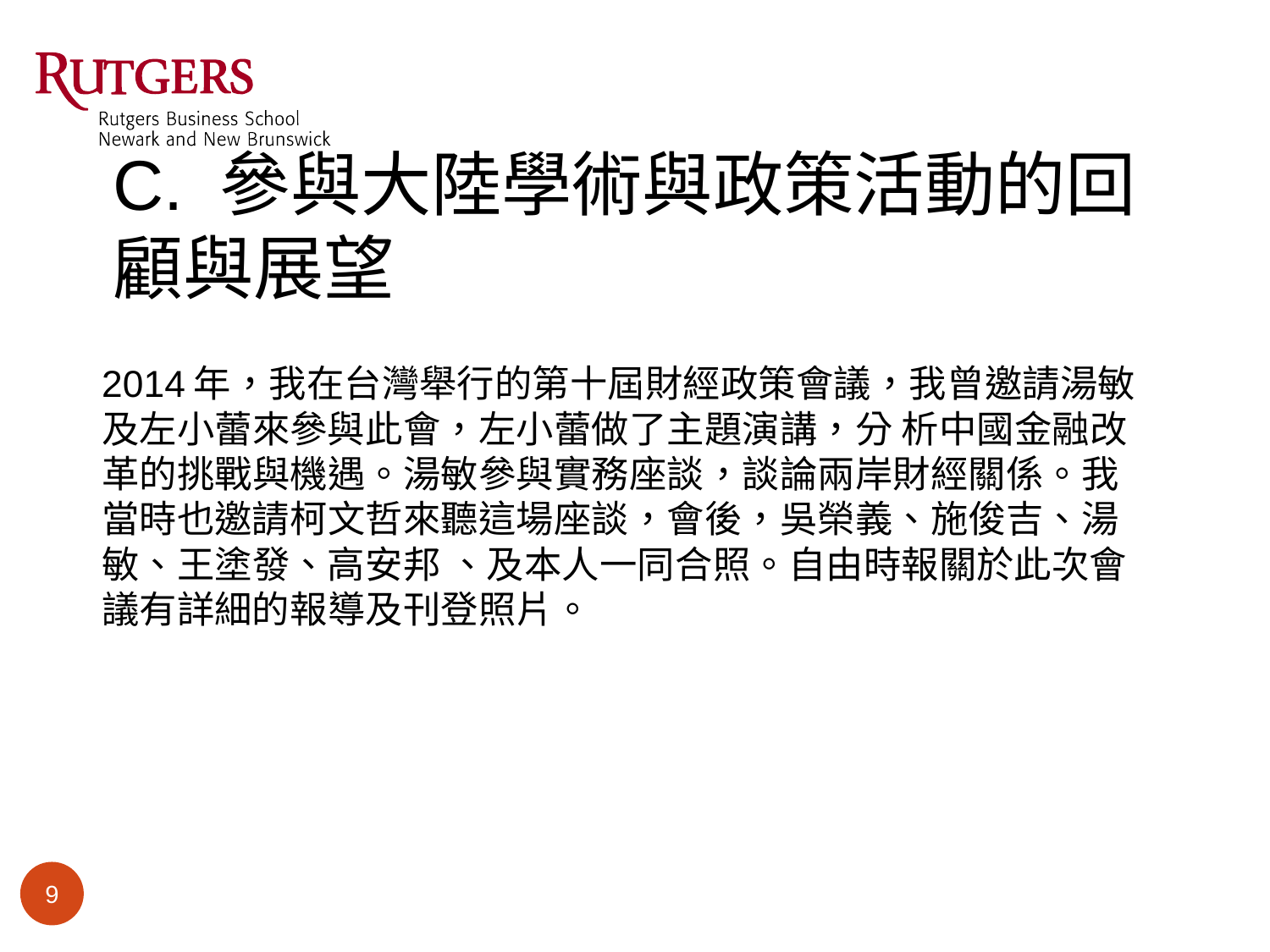

# C. 參與大陸學術與政策活動的回顧與展望
2014年，我在台灣舉行的第十屆財經政策會議，我曾邀請湯敏及左小蕾來參與此會，左小蕾做了主題演講，分 析中國金融改革的挑戰與機遇。湯敏參與實務座談，談論兩岸財經關係。我當時也邀請柯文哲來聽這場座談，會後，吳榮義、施俊吉、湯敏、王塗發、高安邦 、及本人一同合照。自由時報關於此次會議有詳細的報導及刊登照片。

9